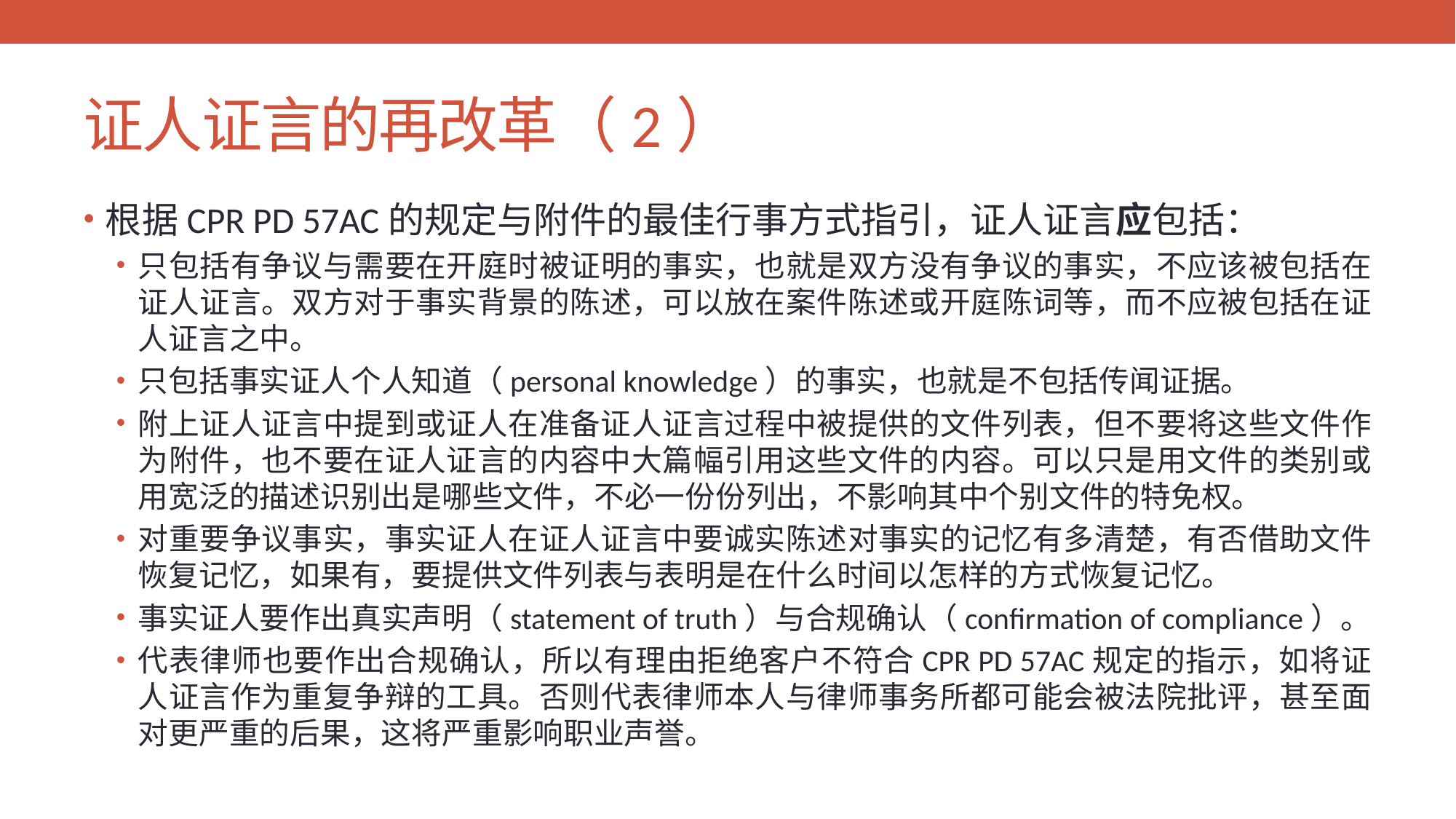

# 证人证言的再改革（2）
根据CPR PD 57AC的规定与附件的最佳行事方式指引，证人证言应包括：
只包括有争议与需要在开庭时被证明的事实，也就是双方没有争议的事实，不应该被包括在证人证言。双方对于事实背景的陈述，可以放在案件陈述或开庭陈词等，而不应被包括在证人证言之中。
只包括事实证人个人知道（personal knowledge）的事实，也就是不包括传闻证据。
附上证人证言中提到或证人在准备证人证言过程中被提供的文件列表，但不要将这些文件作为附件，也不要在证人证言的内容中大篇幅引用这些文件的内容。可以只是用文件的类别或用宽泛的描述识别出是哪些文件，不必一份份列出，不影响其中个别文件的特免权。
对重要争议事实，事实证人在证人证言中要诚实陈述对事实的记忆有多清楚，有否借助文件恢复记忆，如果有，要提供文件列表与表明是在什么时间以怎样的方式恢复记忆。
事实证人要作出真实声明（statement of truth）与合规确认（confirmation of compliance）。
代表律师也要作出合规确认，所以有理由拒绝客户不符合CPR PD 57AC规定的指示，如将证人证言作为重复争辩的工具。否则代表律师本人与律师事务所都可能会被法院批评，甚至面对更严重的后果，这将严重影响职业声誉。